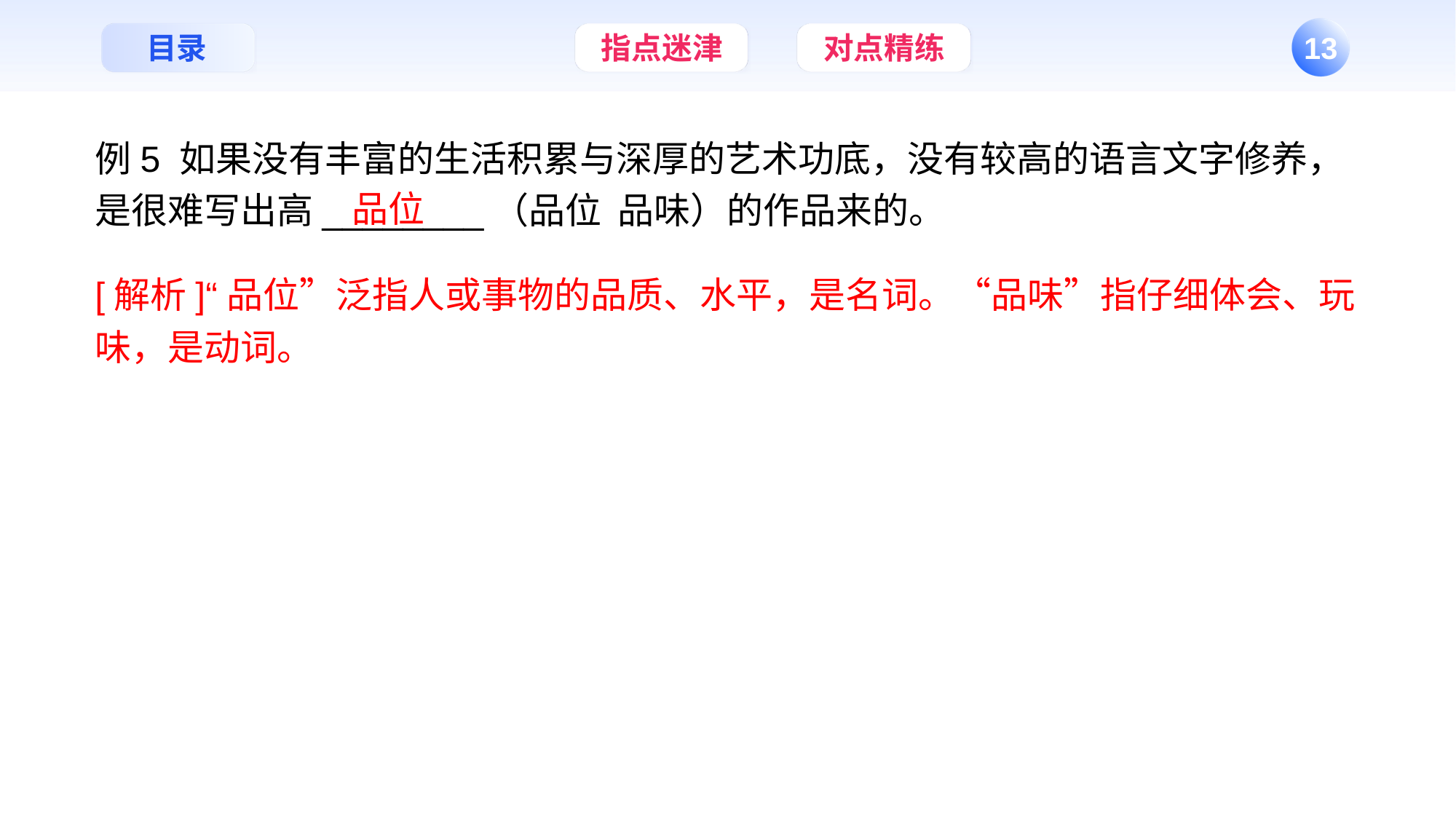

例5 如果没有丰富的生活积累与深厚的艺术功底，没有较高的语言文字修养，是很难写出高________（品位  品味）的作品来的。
品位
[解析]“品位”泛指人或事物的品质、水平，是名词。“品味”指仔细体会、玩味，是动词。